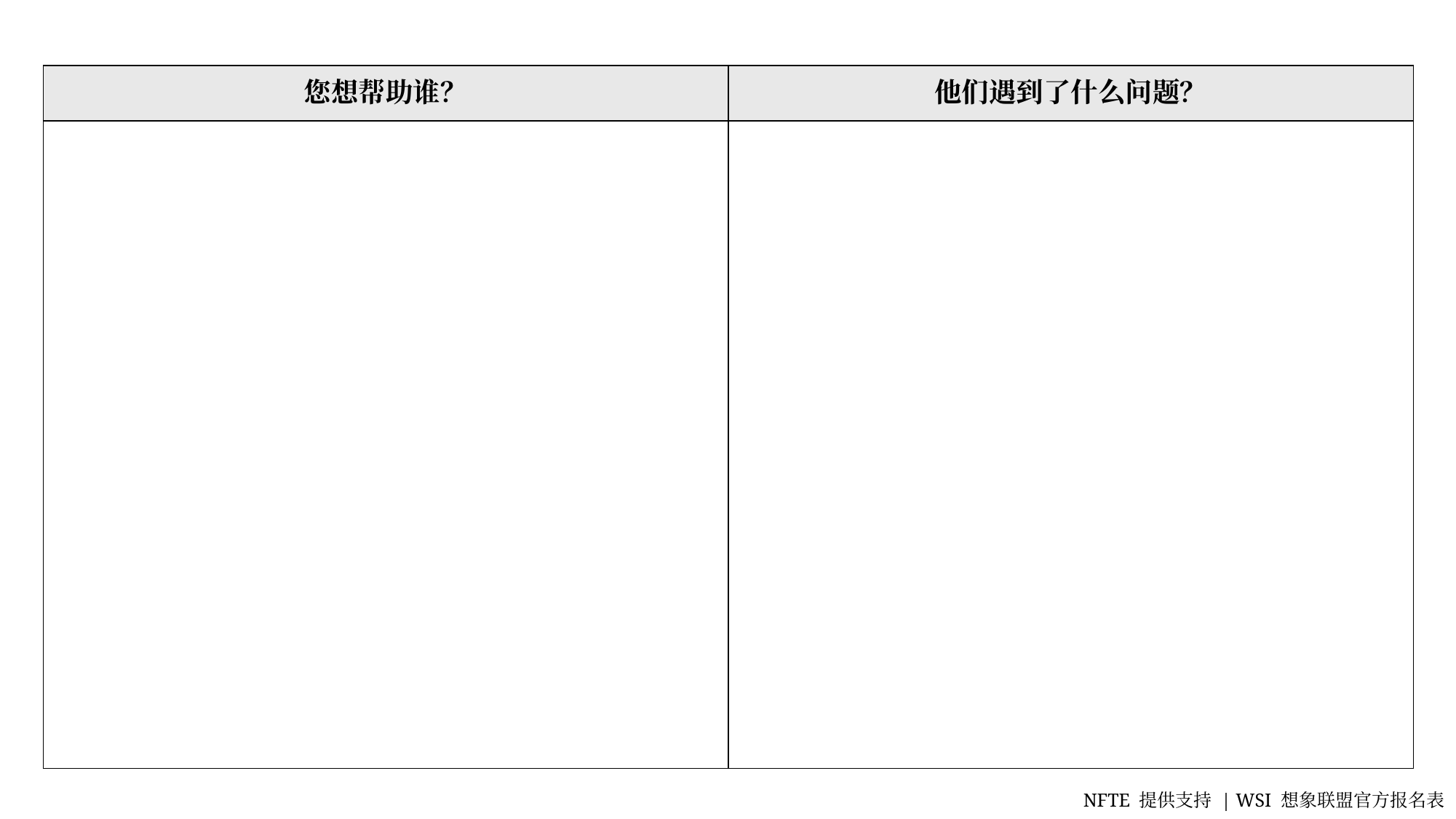

| 您想帮助谁？ | 他们遇到了什么问题？ |
| --- | --- |
|  |  |
NFTE 提供支持 | WSI 想象联盟官方报名表